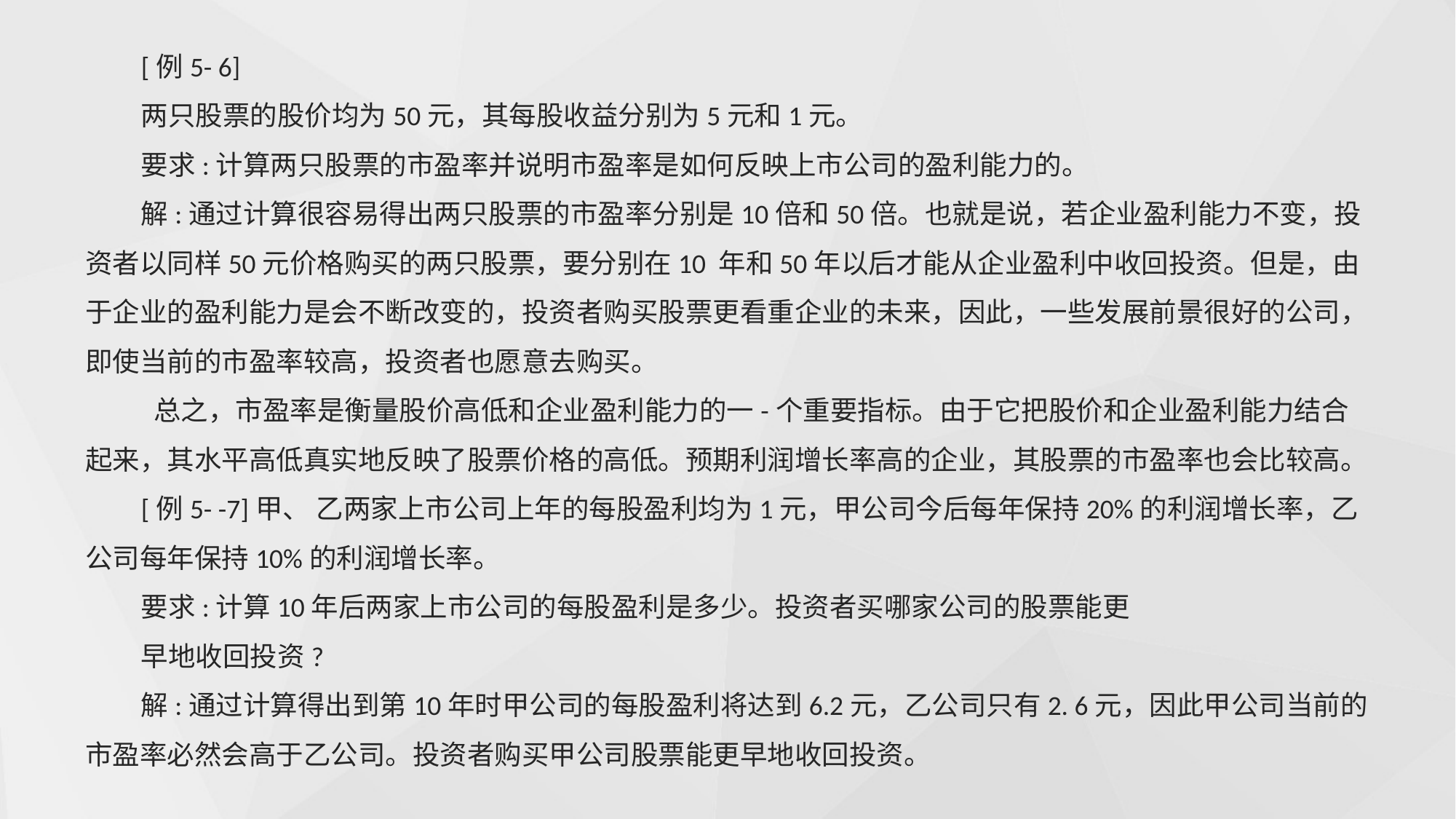

[例5- 6]
两只股票的股价均为50元，其每股收益分别为5元和1元。
要求:计算两只股票的市盈率并说明市盈率是如何反映上市公司的盈利能力的。
解:通过计算很容易得出两只股票的市盈率分别是10倍和50倍。也就是说，若企业盈利能力不变，投资者以同样50元价格购买的两只股票，要分别在10 年和50年以后才能从企业盈利中收回投资。但是，由于企业的盈利能力是会不断改变的，投资者购买股票更看重企业的未来，因此，一些发展前景很好的公司，即使当前的市盈率较高，投资者也愿意去购买。
 总之，市盈率是衡量股价高低和企业盈利能力的一-个重要指标。由于它把股价和企业盈利能力结合起来，其水平高低真实地反映了股票价格的高低。预期利润增长率高的企业，其股票的市盈率也会比较高。
[例5- -7]甲、 乙两家上市公司上年的每股盈利均为1元，甲公司今后每年保持20%的利润增长率，乙公司每年保持10%的利润增长率。
要求:计算10年后两家上市公司的每股盈利是多少。投资者买哪家公司的股票能更
早地收回投资?
解:通过计算得出到第10年时甲公司的每股盈利将达到6.2元，乙公司只有2. 6元，因此甲公司当前的市盈率必然会高于乙公司。投资者购买甲公司股票能更早地收回投资。